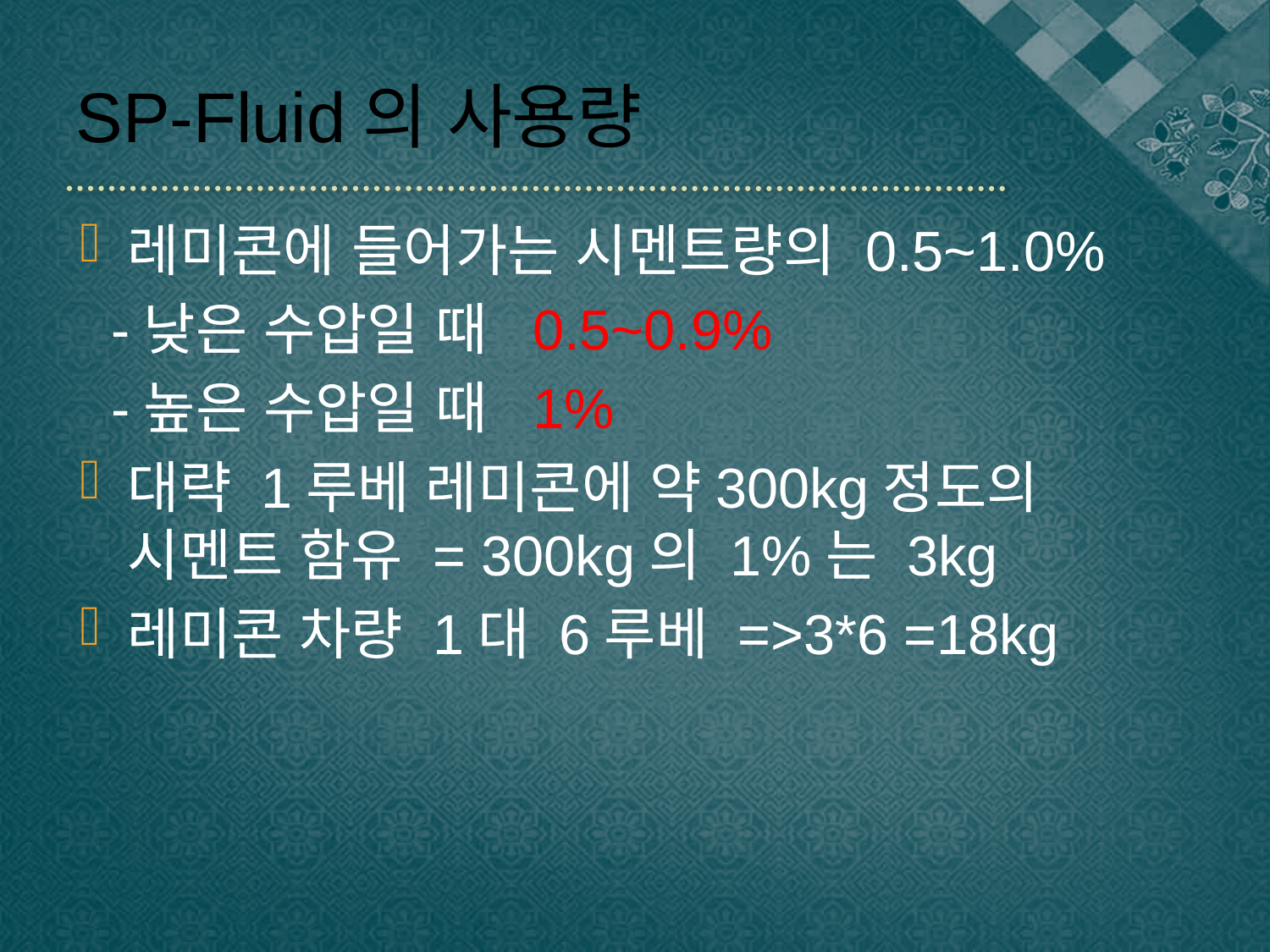

# SP-Fluid의 사용량
레미콘에 들어가는 시멘트량의 0.5~1.0%
  -낮은 수압일 때  0.5~0.9%
  -높은 수압일 때  1%
대략 1루베 레미콘에 약300kg정도의 시멘트 함유 = 300kg의 1%는 3kg
레미콘 차량 1대 6루베 =>3*6 =18kg